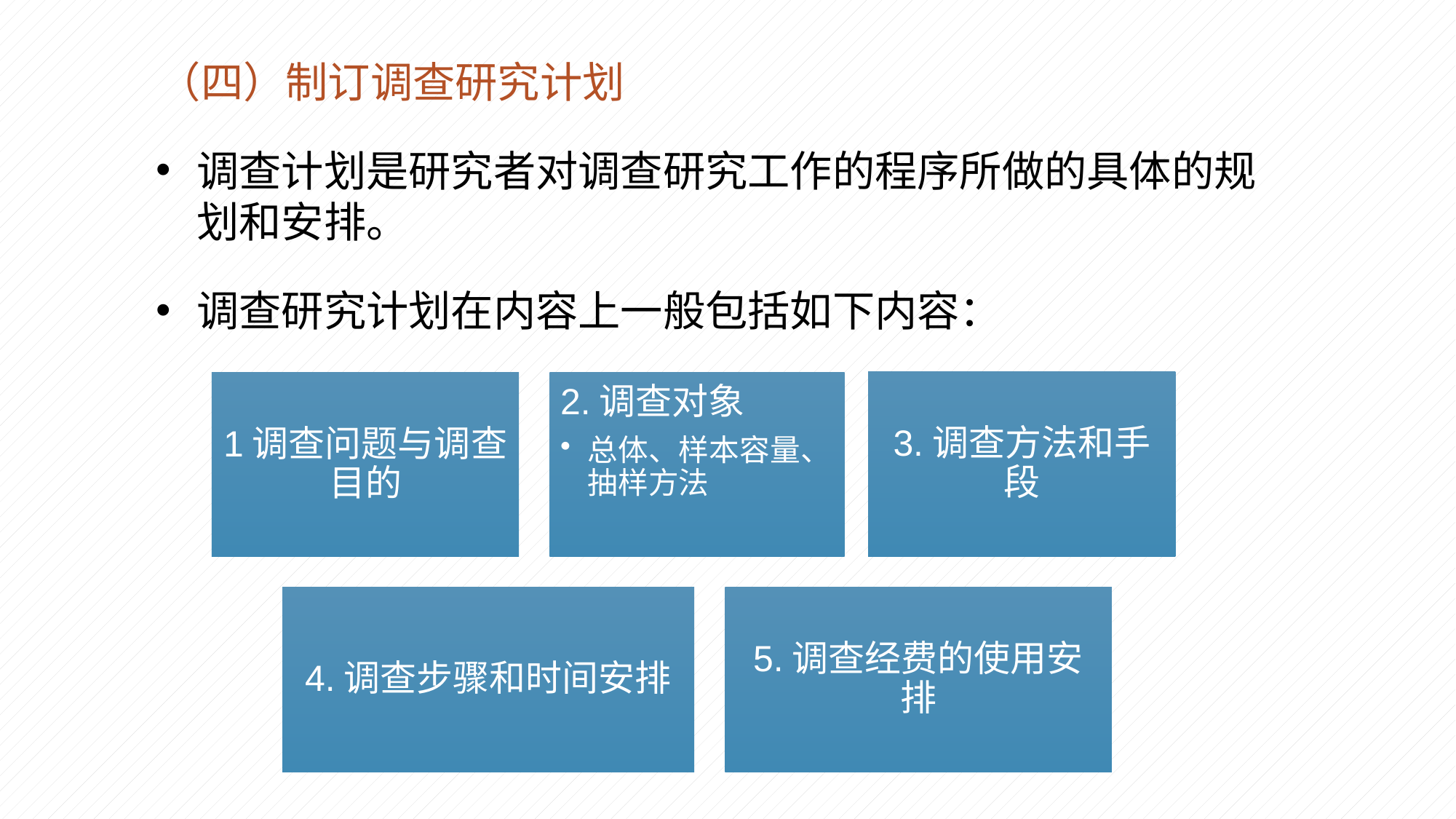

（四）制订调查研究计划
调查计划是研究者对调查研究工作的程序所做的具体的规划和安排。
调查研究计划在内容上一般包括如下内容：
1调查问题与调查目的
2.调查对象
总体、样本容量、抽样方法
3.调查方法和手段
4.调查步骤和时间安排
5.调查经费的使用安排